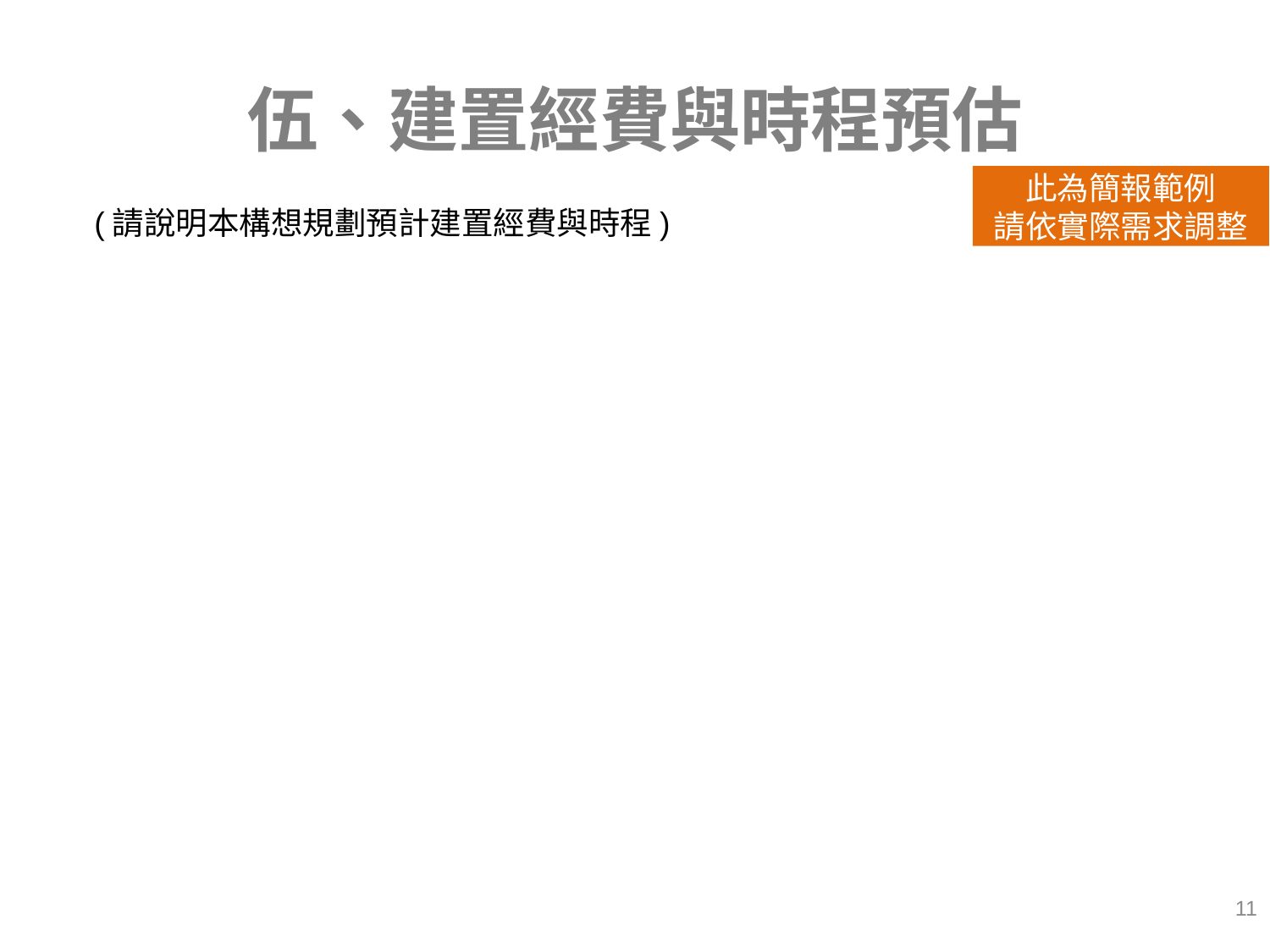

# 伍、建置經費與時程預估
此為簡報範例
請依實際需求調整
(請說明本構想規劃預計建置經費與時程)
11